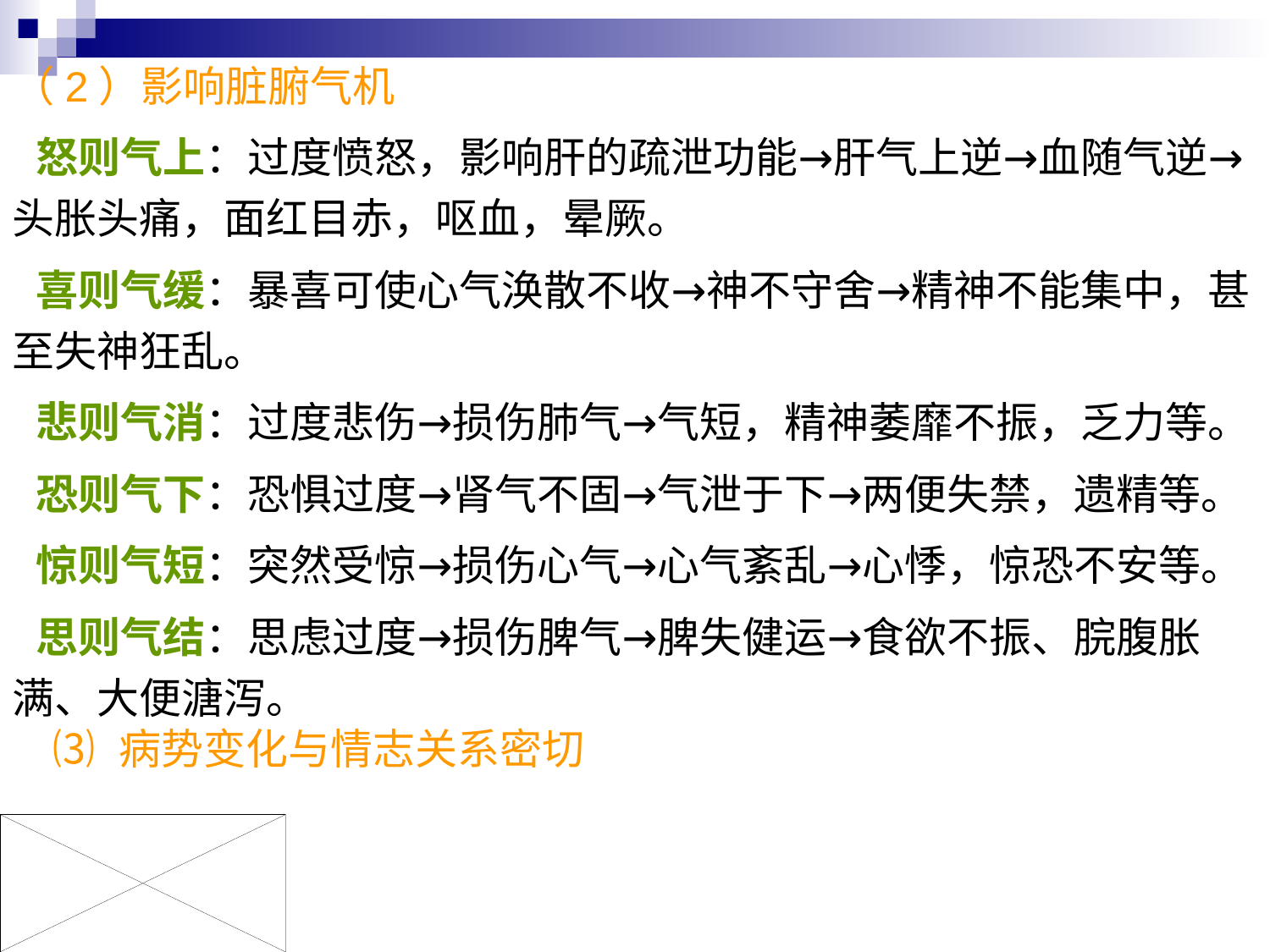

（2）影响脏腑气机
 怒则气上：过度愤怒，影响肝的疏泄功能→肝气上逆→血随气逆→头胀头痛，面红目赤，呕血，晕厥。
 喜则气缓：暴喜可使心气涣散不收→神不守舍→精神不能集中，甚至失神狂乱。
 悲则气消：过度悲伤→损伤肺气→气短，精神萎靡不振，乏力等。
 恐则气下：恐惧过度→肾气不固→气泄于下→两便失禁，遗精等。
 惊则气短：突然受惊→损伤心气→心气紊乱→心悸，惊恐不安等。
 思则气结：思虑过度→损伤脾气→脾失健运→食欲不振、脘腹胀满、大便溏泻。
   ⑶ 病势变化与情志关系密切